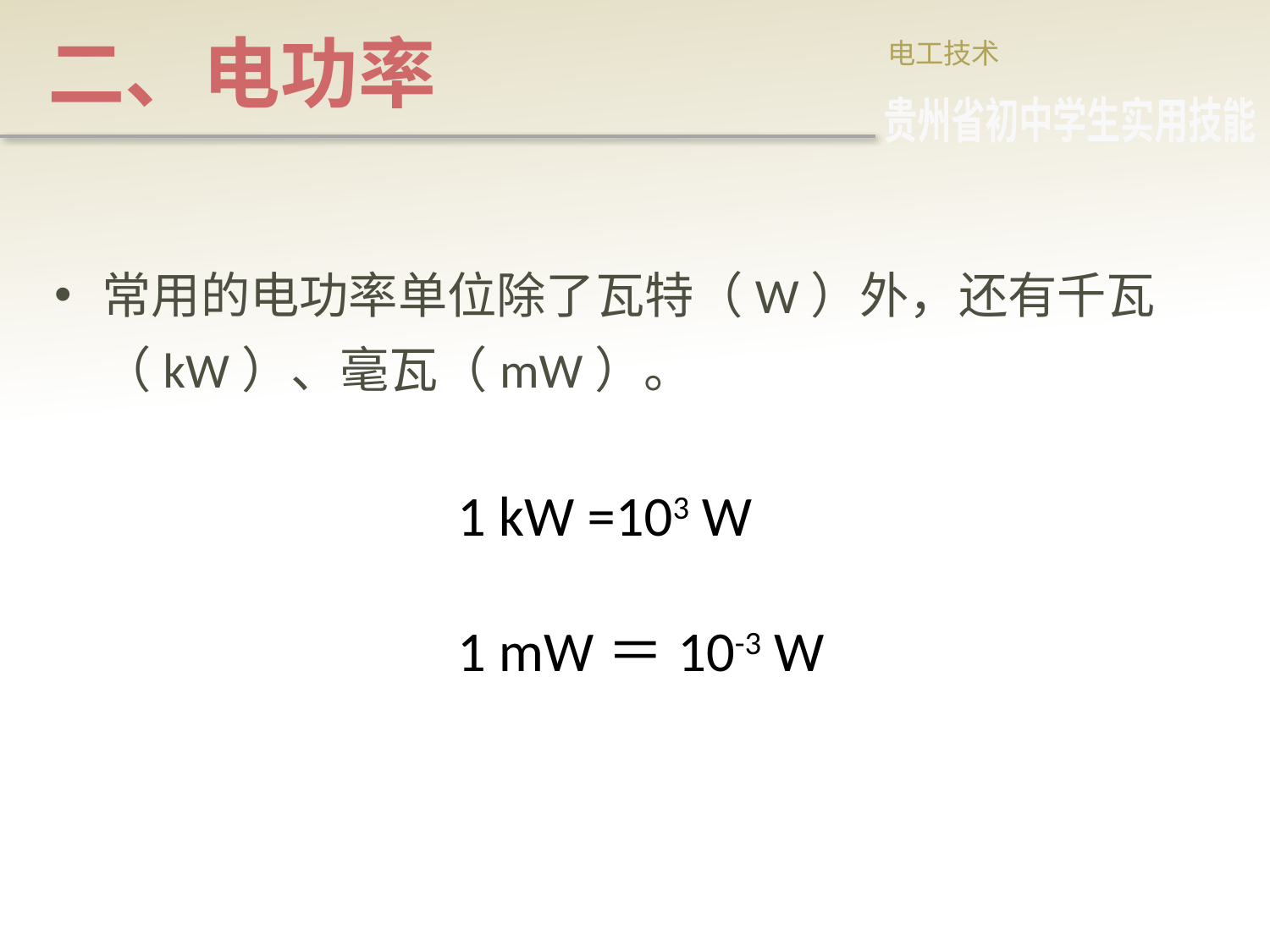

# 二、电功率
电工技术
贵州省初中学生实用技能
常用的电功率单位除了瓦特（W）外，还有千瓦（kW）、毫瓦（mW）。
1 kW =103 W
1 mW＝10-3 W